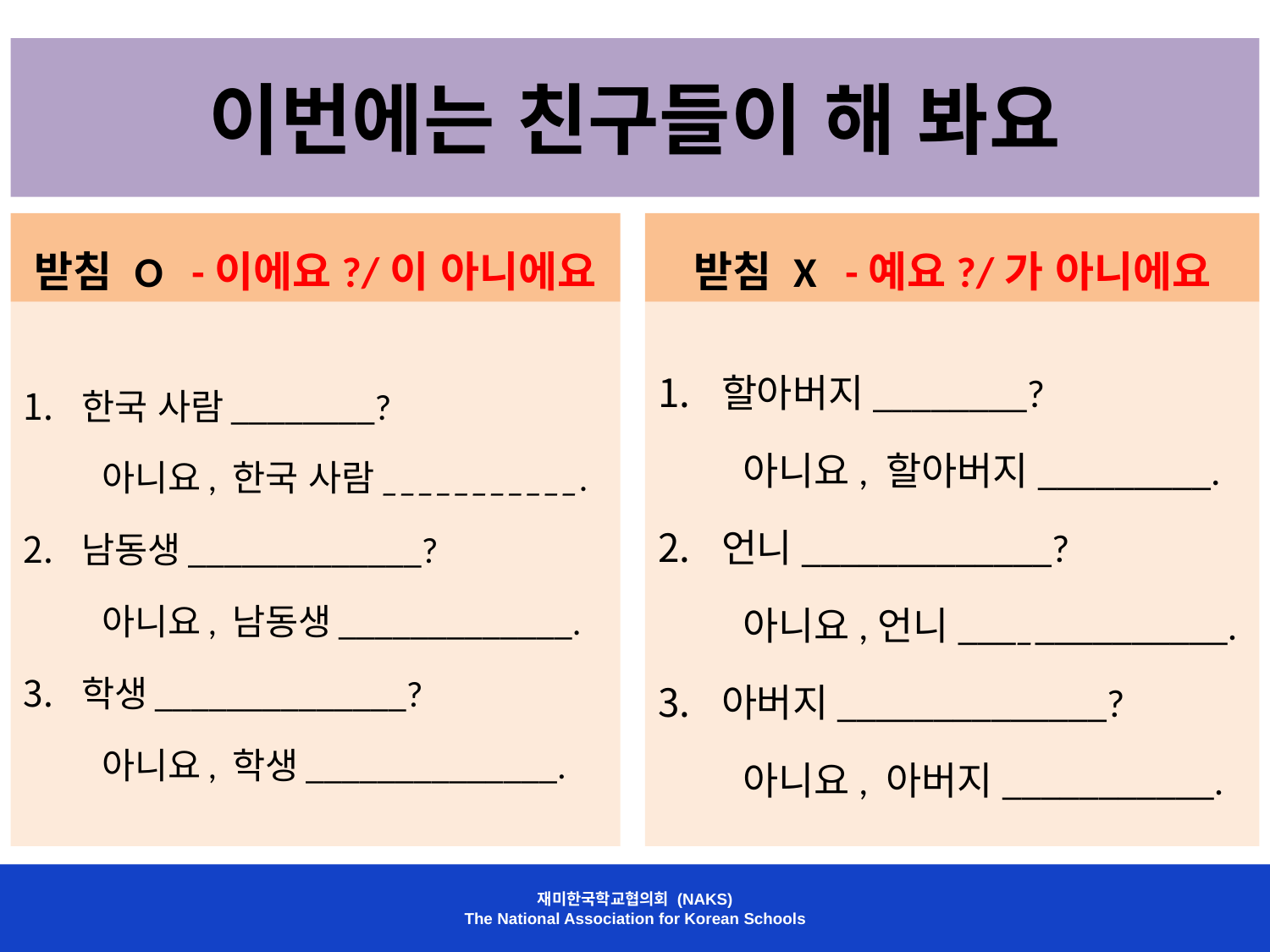

# 이번에는 친구들이 해 봐요
받침 O   -이에요?/이 아니에요
받침 X   -예요?/가 아니에요
한국 사람________?
       아니요, 한국 사람___________.
남동생_____________?
       아니요, 남동생_____________.
학생______________?
       아니요, 학생______________.
할아버지________?
       아니요, 할아버지_________.
언니_____________?
       아니요,언니______________.
아버지______________?
       아니요, 아버지___________.
재미한국학교협의회 (NAKS)
The National Association for Korean Schools